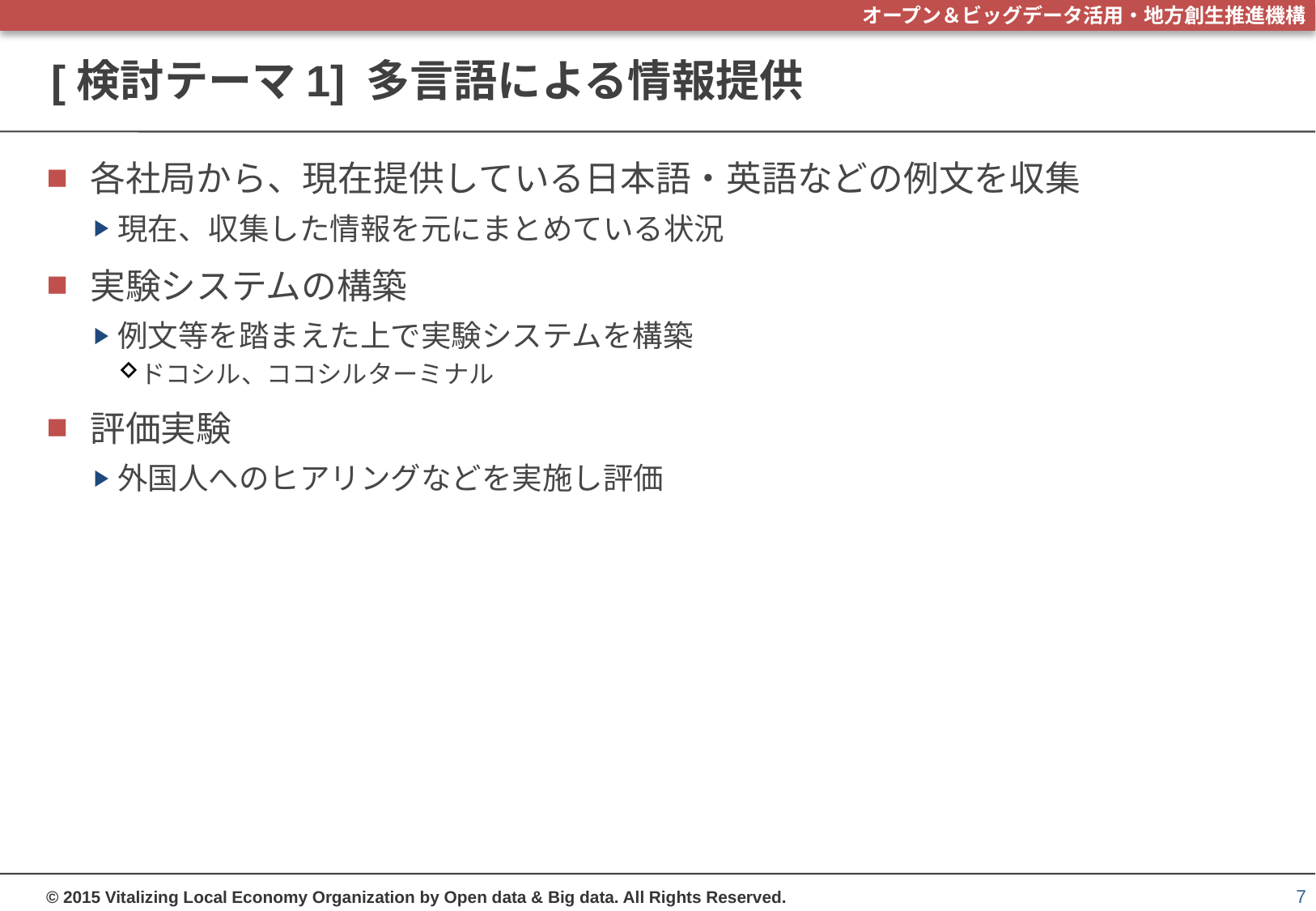

# [検討テーマ1] 多言語による情報提供
各社局から、現在提供している日本語・英語などの例文を収集
現在、収集した情報を元にまとめている状況
実験システムの構築
例文等を踏まえた上で実験システムを構築
ドコシル、ココシルターミナル
評価実験
外国人へのヒアリングなどを実施し評価
7